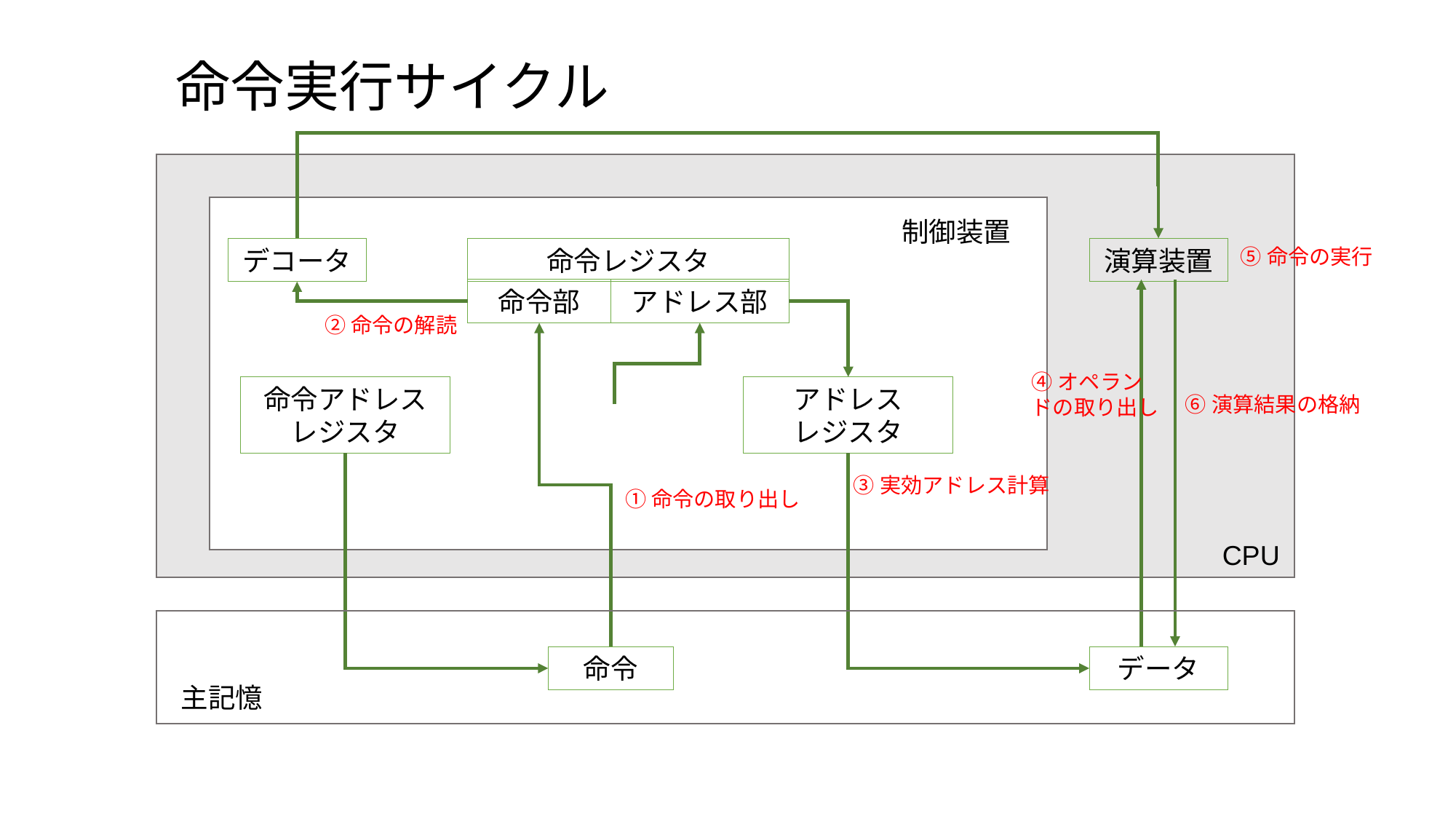

命令実行サイクル

CPU

制御装置
デコータ
命令レジスタ
命令部
アドレス部
演算装置
⑤命令の実行
②命令の解読
④オペランドの取り出し
アドレス
レジスタ
命令アドレス
レジスタ
⑥演算結果の格納
③実効アドレス計算
①命令の取り出し

主記憶
命令
データ